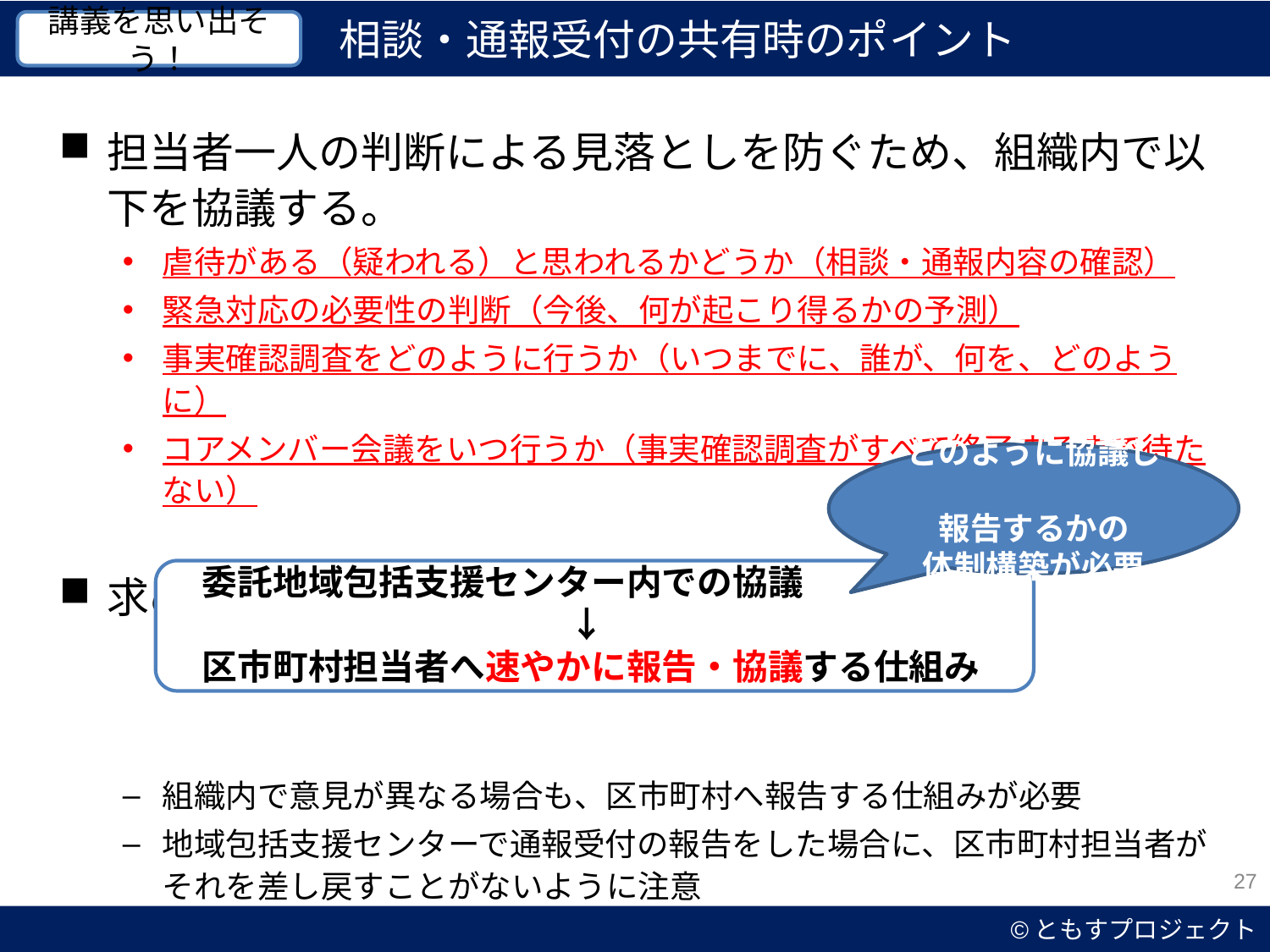

相談・通報受付の共有時のポイント
講義を思い出そう！
担当者一人の判断による見落としを防ぐため、組織内で以下を協議する。
虐待がある（疑われる）と思われるかどうか（相談・通報内容の確認）
緊急対応の必要性の判断（今後、何が起こり得るかの予測）
事実確認調査をどのように行うか（いつまでに、誰が、何を、どのように）
コアメンバー会議をいつ行うか（事実確認調査がすべて終了するまで待たない）

求められる体制

組織内で意見が異なる場合も、区市町村へ報告する仕組みが必要
地域包括支援センターで通報受付の報告をした場合に、区市町村担当者がそれを差し戻すことがないように注意
どのように協議し
報告するかの
体制構築が必要

委託地域包括支援センター内での協議
↓
区市町村担当者へ速やかに報告・協議する仕組み

27
©ともすプロジェクト